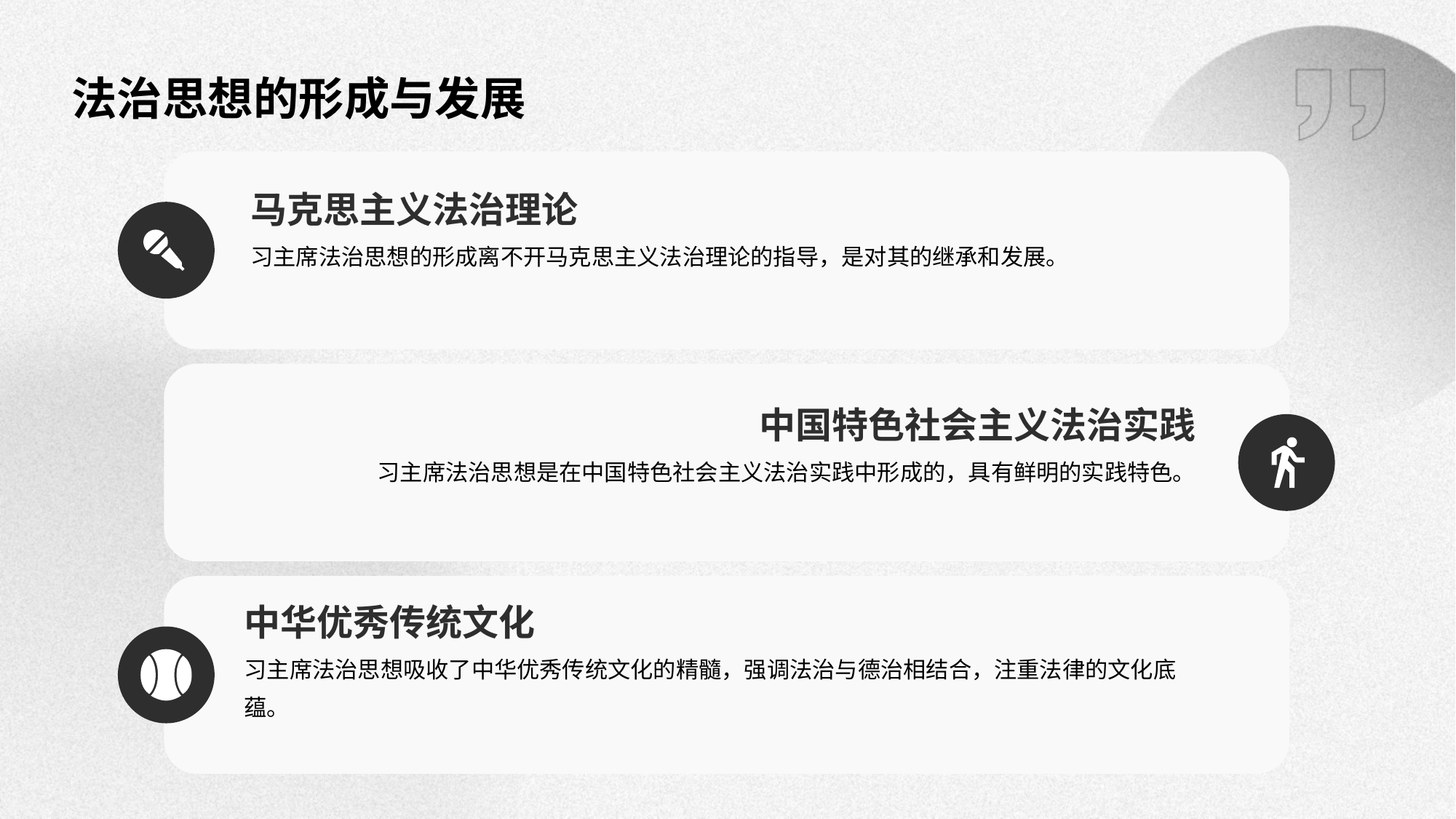

法治思想的形成与发展

马克思主义法治理论

习主席法治思想的形成离不开马克思主义法治理论的指导，是对其的继承和发展。

中国特色社会主义法治实践

习主席法治思想是在中国特色社会主义法治实践中形成的，具有鲜明的实践特色。

中华优秀传统文化

习主席法治思想吸收了中华优秀传统文化的精髓，强调法治与德治相结合，注重法律的文化底蕴。